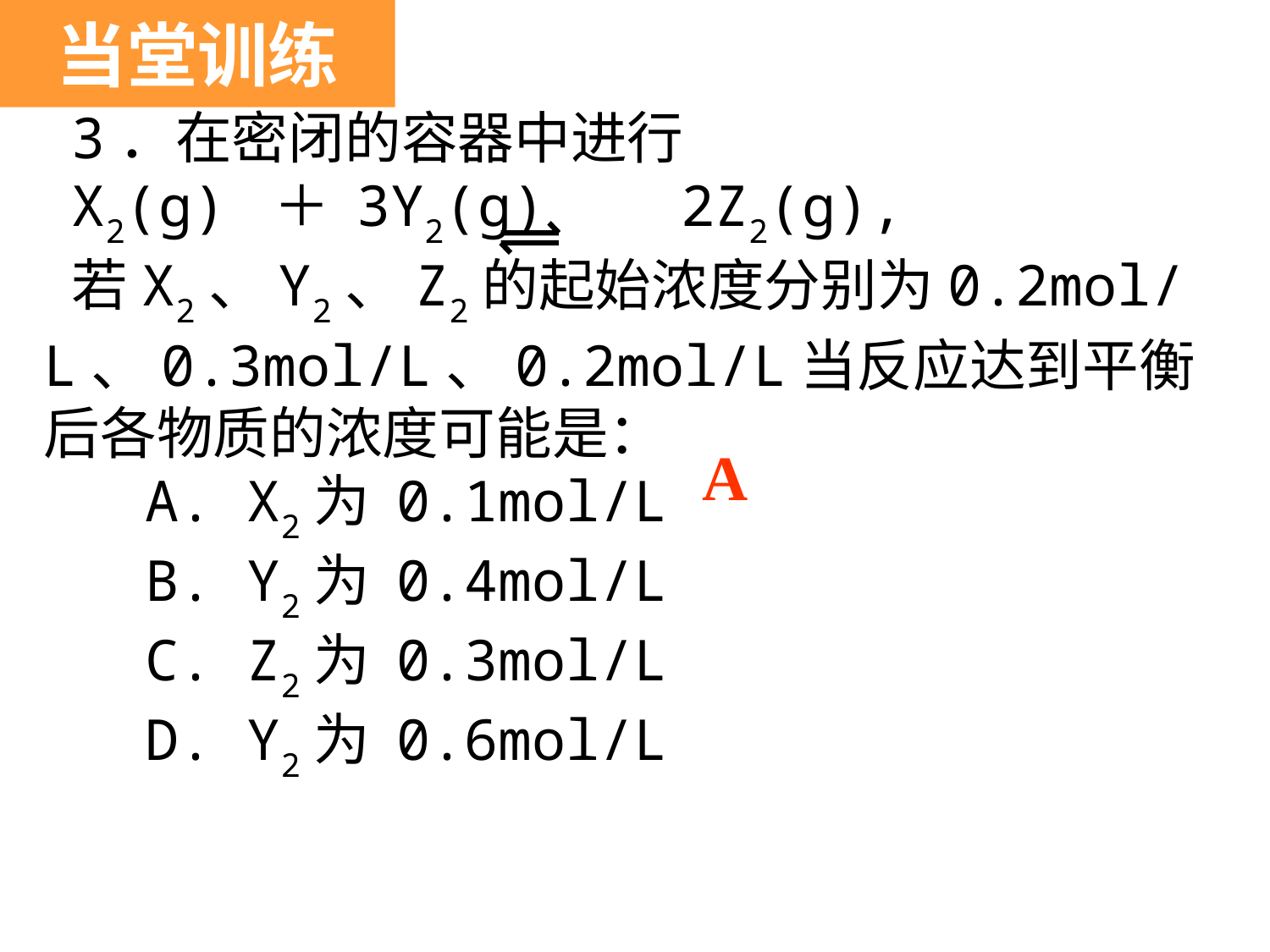

当堂训练
3．在密闭的容器中进行
X2(g) ＋ 3Y2(g)    2Z2(g),
若X2、Y2、Z2的起始浓度分别为0.2mol/L、0.3mol/L、0.2mol/L当反应达到平衡后各物质的浓度可能是：
   A. X2为 0.1mol/L
   B. Y2为 0.4mol/L
   C. Z2为 0.3mol/L
   D. Y2为 0.6mol/L

A